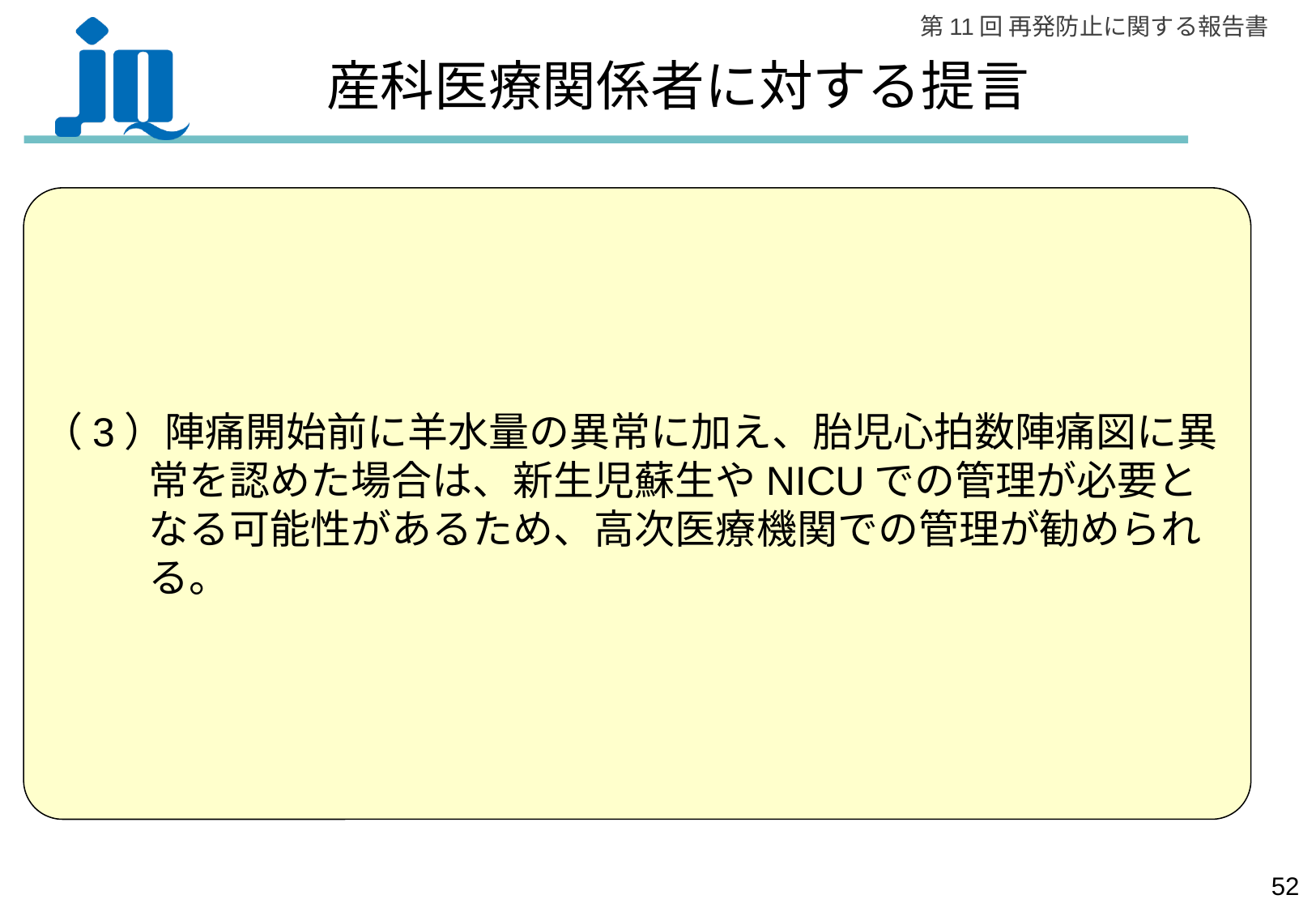

産科医療関係者に対する提言
（3）陣痛開始前に羊水量の異常に加え、胎児心拍数陣痛図に異常を認めた場合は、新生児蘇生やNICUでの管理が必要となる可能性があるため、高次医療機関での管理が勧められる。
52